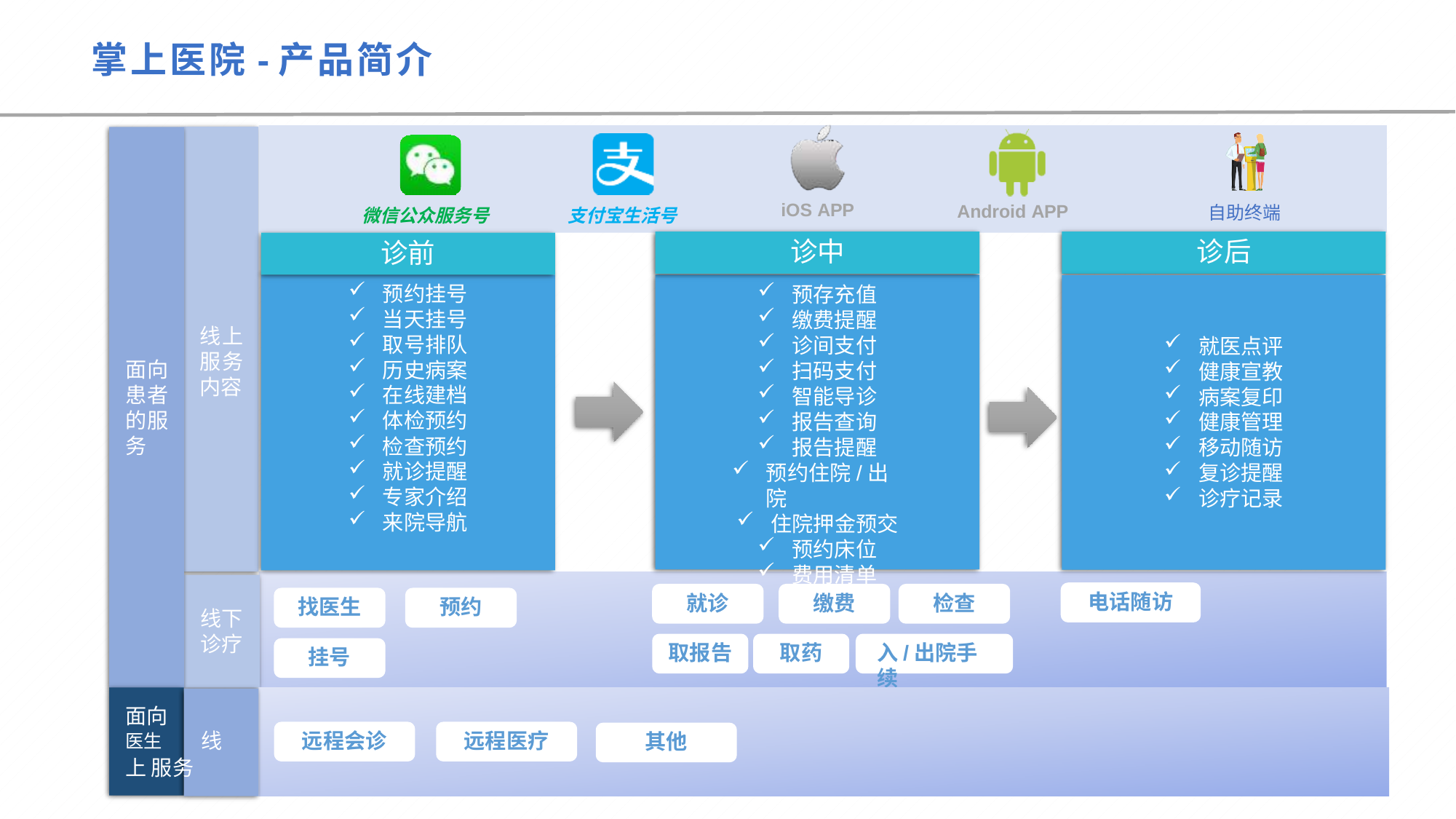

# 掌上医院-产品简介

iOS APP
Android APP
自助终端
微信公众服务号
支付宝生活号

诊中
诊后
诊前

预约挂号
当天挂号
取号排队
历史病案
在线建档
体检预约
检查预约
就诊提醒
专家介绍
来院导航
预存充值
缴费提醒
诊间支付
扫码支付
智能导诊
报告查询
报告提醒
预约住院/出院
住院押金预交
预约床位
费用清单

线上 服务 内容

就医点评
健康宣教
病案复印
健康管理
移动随访
复诊提醒
诊疗记录

面向 患者 的服 务

电话随访
就诊
缴费
检查

找医生
预约

线下 诊疗

取报告
取药
入/出院手续

挂号

面向
医生	线上 服务

远程会诊
远程医疗
其他